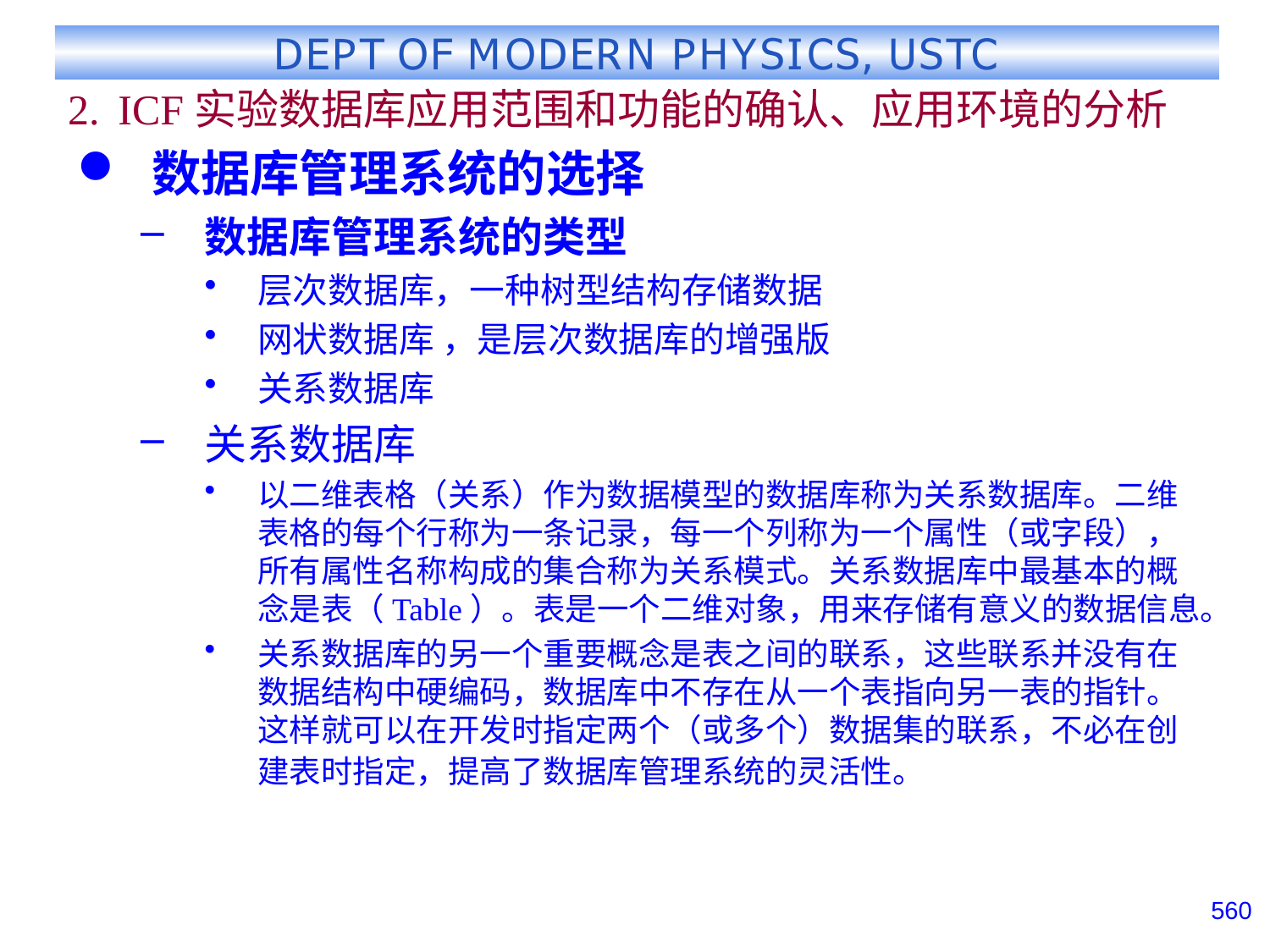

# ICF实验数据库应用范围和功能的确认、应用环境的分析
数据库管理系统的选择
数据库管理系统的类型
层次数据库，一种树型结构存储数据
网状数据库 ，是层次数据库的增强版
关系数据库
关系数据库
以二维表格（关系）作为数据模型的数据库称为关系数据库。二维表格的每个行称为一条记录，每一个列称为一个属性（或字段），所有属性名称构成的集合称为关系模式。关系数据库中最基本的概念是表（Table）。表是一个二维对象，用来存储有意义的数据信息。
关系数据库的另一个重要概念是表之间的联系，这些联系并没有在数据结构中硬编码，数据库中不存在从一个表指向另一表的指针。这样就可以在开发时指定两个（或多个）数据集的联系，不必在创建表时指定，提高了数据库管理系统的灵活性。